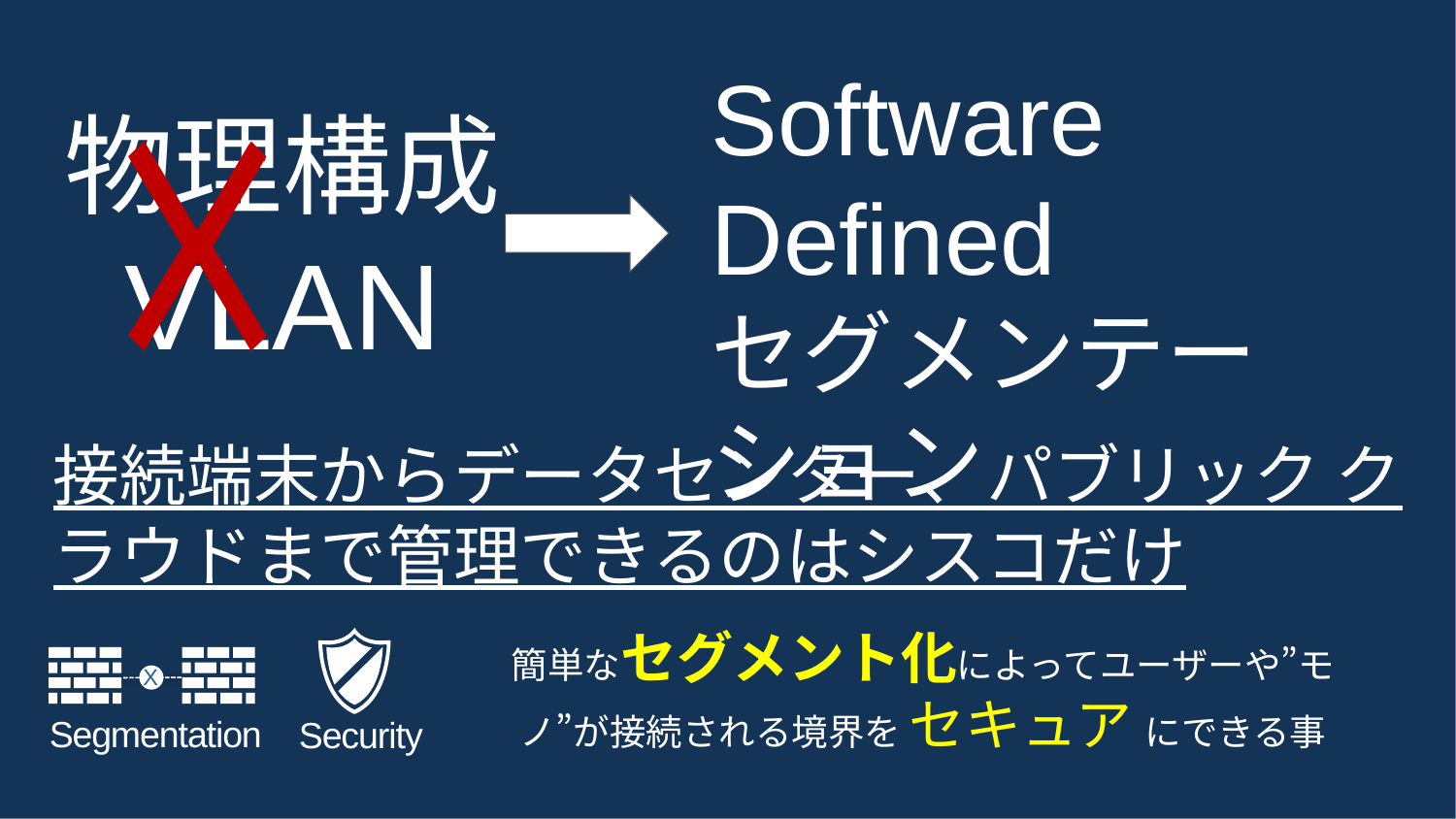

☓
Software
Defined
セグメンテーション
物理構成
VLAN

接続端末からデータセンター、パブリック クラウドまで管理できるのはシスコだけ
簡単なセグメント化によってユーザーや”モノ”が接続される境界を セキュア にできる事

X

Segmentation
Security